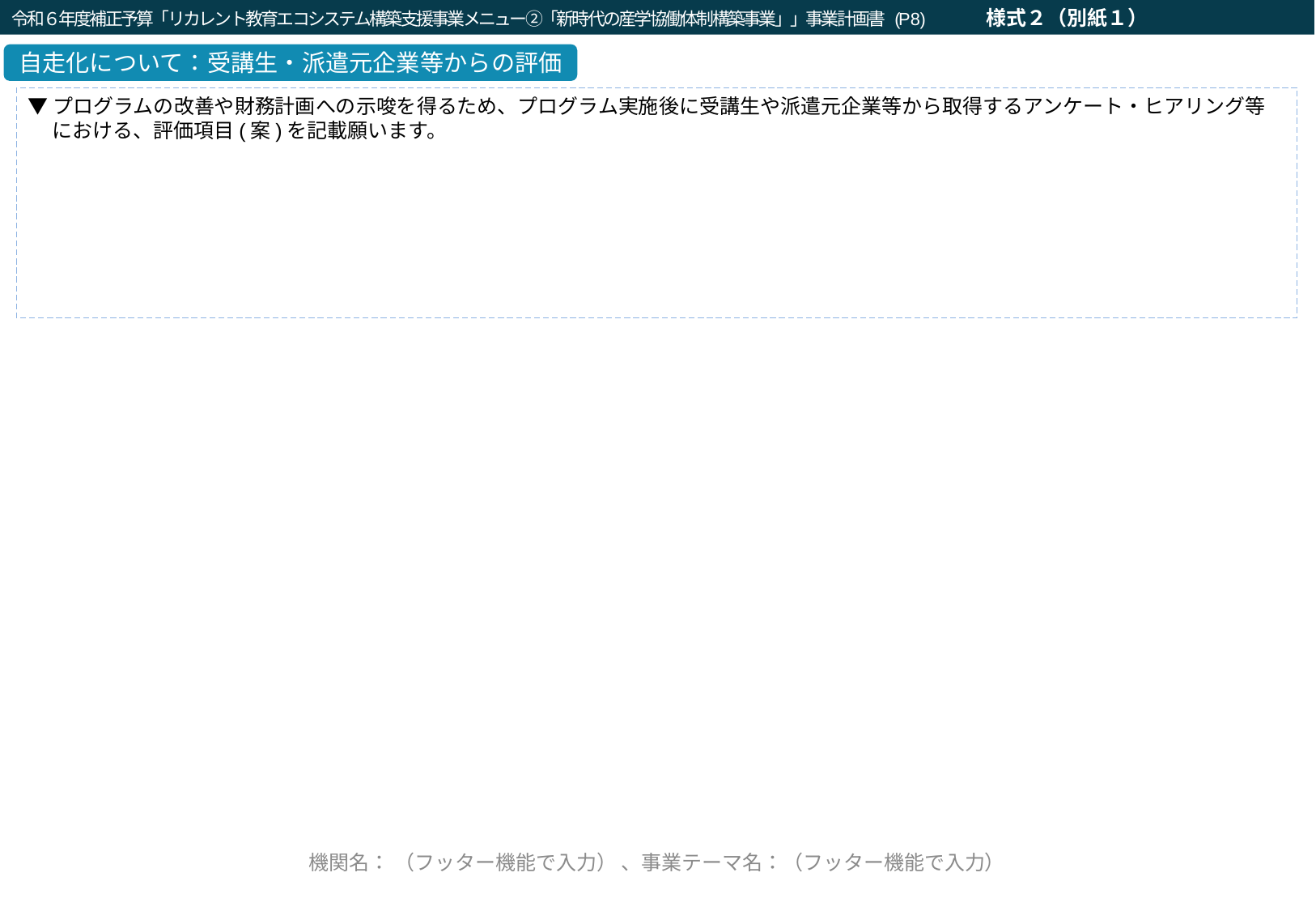

令和６年度補正予算「リカレント教育エコシステム構築支援事業メニュー②「新時代の産学協働体制構築事業」」事業計画書 (P8)　　　様式２（別紙１）
令和２年度「就職・転職支援のための大学リカレント教育推進事業（就職・転職支援のためのリカレント教育プログラムの開発・実施）」企画提案書（a：求職支援）(P8)
自走化について：受講生・派遣元企業等からの評価
▼プログラムの改善や財務計画への示唆を得るため、プログラム実施後に受講生や派遣元企業等から取得するアンケート・ヒアリング等における、評価項目(案)を記載願います。

←フッターを以後のページ全てに必ず記入
機関名： （フッター機能で入力） 、事業テーマ名：（フッター機能で入力）